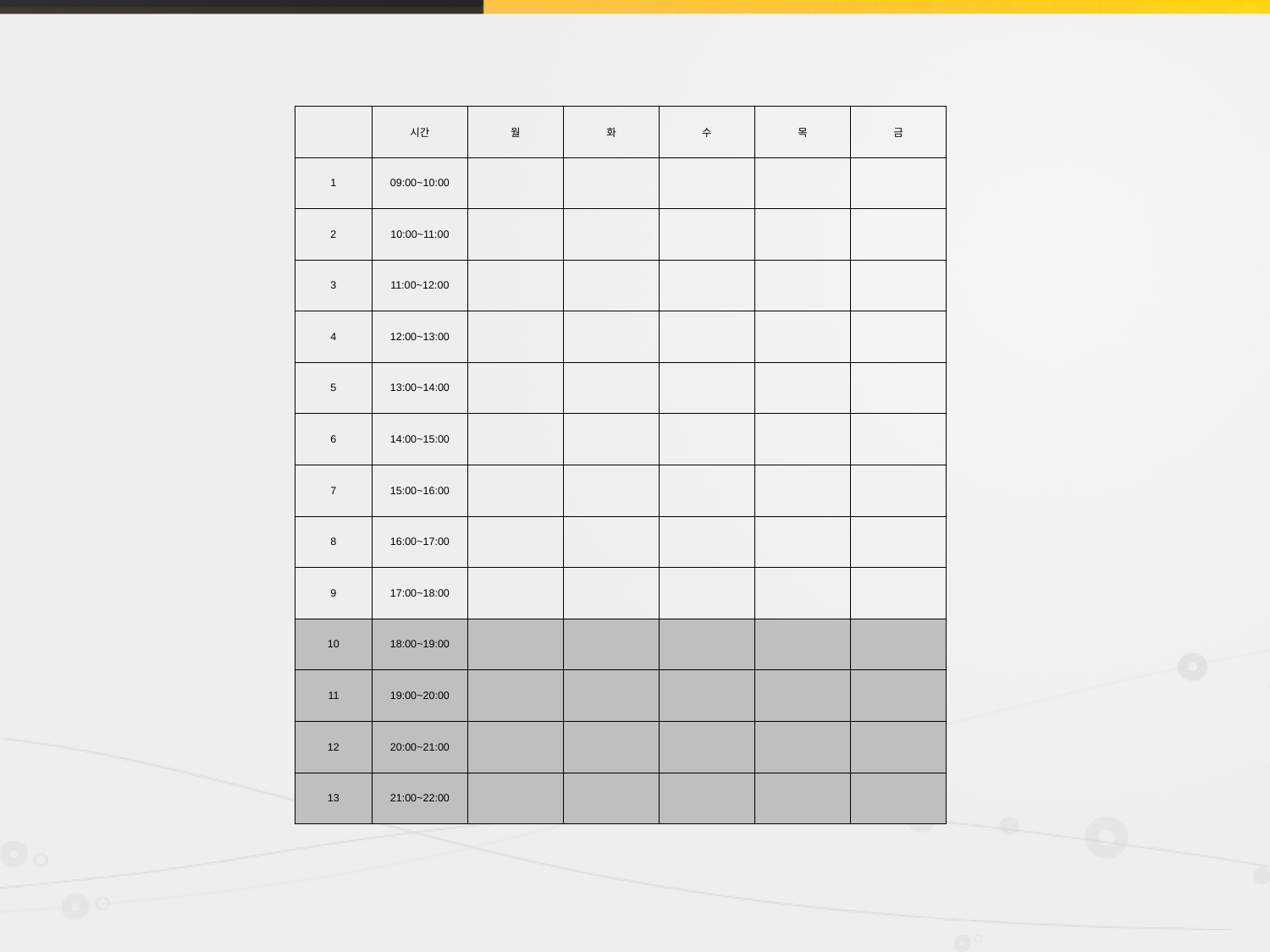

|  | 시간 | 월 | 화 | 수 | 목 | 금 |
| --- | --- | --- | --- | --- | --- | --- |
| 1 | 09:00~10:00 |  |  |  |  |  |
| 2 | 10:00~11:00 |  |  |  |  |  |
| 3 | 11:00~12:00 |  |  |  |  |  |
| 4 | 12:00~13:00 |  |  |  |  |  |
| 5 | 13:00~14:00 |  |  |  |  |  |
| 6 | 14:00~15:00 |  |  |  |  |  |
| 7 | 15:00~16:00 |  |  |  |  |  |
| 8 | 16:00~17:00 |  |  |  |  |  |
| 9 | 17:00~18:00 |  |  |  |  |  |
| 10 | 18:00~19:00 |  |  |  |  |  |
| 11 | 19:00~20:00 |  |  |  |  |  |
| 12 | 20:00~21:00 |  |  |  |  |  |
| 13 | 21:00~22:00 |  |  |  |  |  |